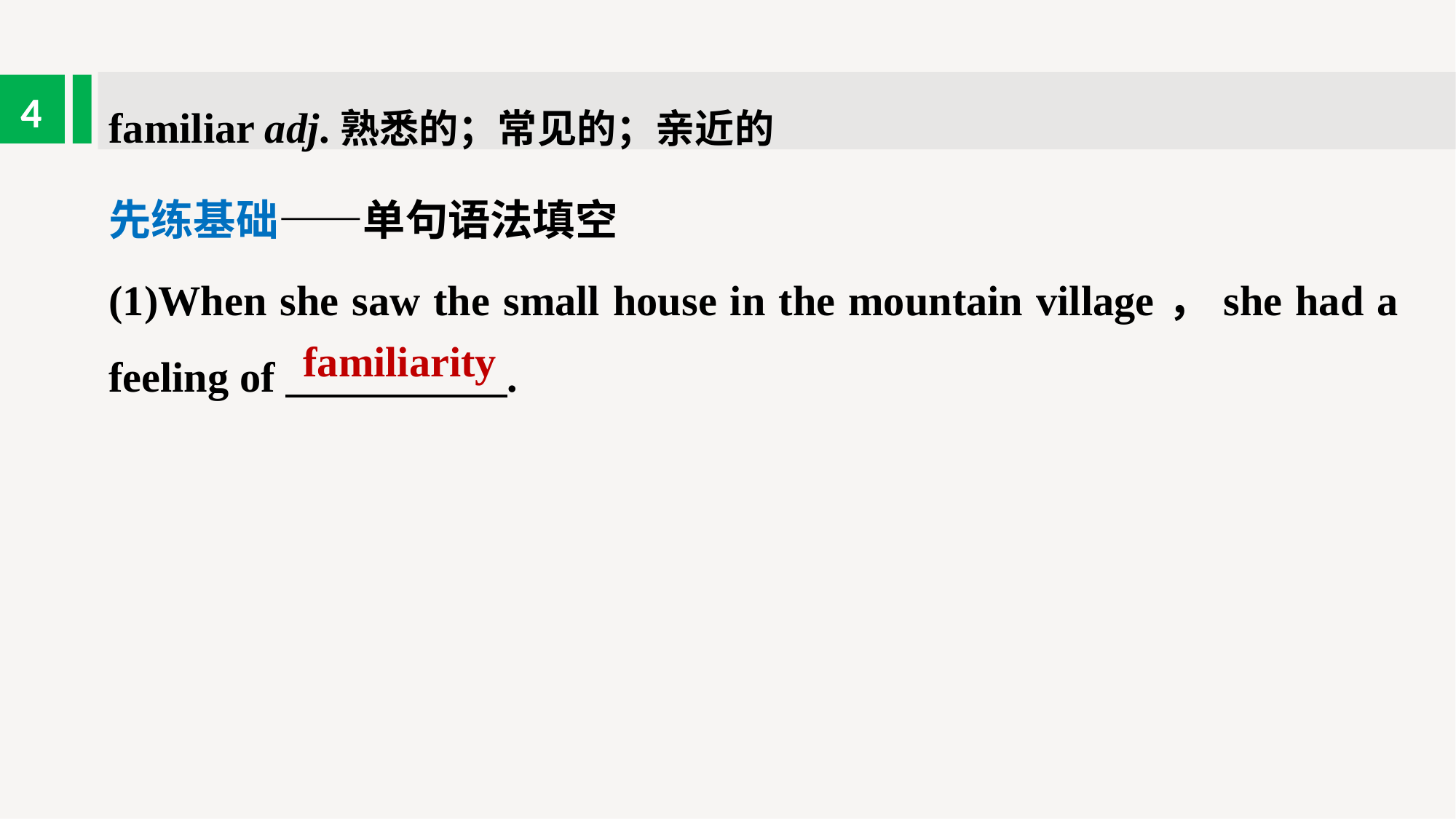

familiar adj.熟悉的；常见的；亲近的

4
先练基础——单句语法填空
(1)When she saw the small house in the mountain village，she had a feeling of                      .
familiarity